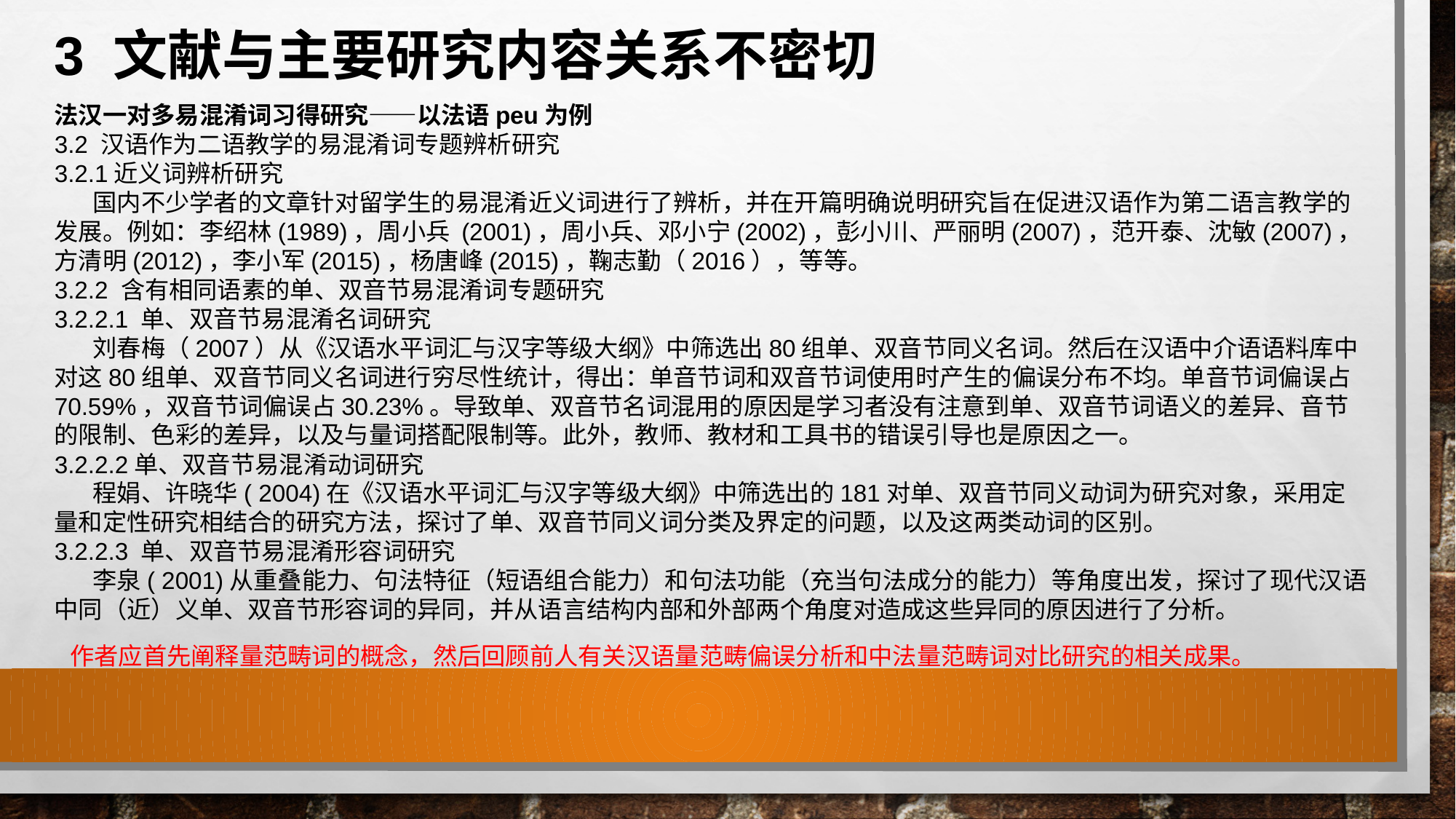

3 文献与主要研究内容关系不密切
法汉一对多易混淆词习得研究——以法语peu为例
3.2 汉语作为二语教学的易混淆词专题辨析研究
3.2.1近义词辨析研究
      国内不少学者的文章针对留学生的易混淆近义词进行了辨析，并在开篇明确说明研究旨在促进汉语作为第二语言教学的发展。例如：李绍林(1989)，周小兵 (2001)，周小兵、邓小宁(2002)，彭小川、严丽明(2007)，范开泰、沈敏(2007)，方清明(2012)，李小军(2015)，杨唐峰(2015)，鞠志勤（2016），等等。
3.2.2 含有相同语素的单、双音节易混淆词专题研究
3.2.2.1 单、双音节易混淆名词研究
      刘春梅（2007）从《汉语水平词汇与汉字等级大纲》中筛选出80组单、双音节同义名词。然后在汉语中介语语料库中对这80组单、双音节同义名词进行穷尽性统计，得出：单音节词和双音节词使用时产生的偏误分布不均。单音节词偏误占70.59%，双音节词偏误占30.23%。导致单、双音节名词混用的原因是学习者没有注意到单、双音节词语义的差异、音节的限制、色彩的差异，以及与量词搭配限制等。此外，教师、教材和工具书的错误引导也是原因之一。
3.2.2.2单、双音节易混淆动词研究
      程娟、许晓华( 2004)在《汉语水平词汇与汉字等级大纲》中筛选出的181对单、双音节同义动词为研究对象，采用定量和定性研究相结合的研究方法，探讨了单、双音节同义词分类及界定的问题，以及这两类动词的区别。
3.2.2.3 单、双音节易混淆形容词研究
      李泉( 2001)从重叠能力、句法特征（短语组合能力）和句法功能（充当句法成分的能力）等角度出发，探讨了现代汉语中同（近）义单、双音节形容词的异同，并从语言结构内部和外部两个角度对造成这些异同的原因进行了分析。
作者应首先阐释量范畴词的概念，然后回顾前人有关汉语量范畴偏误分析和中法量范畴词对比研究的相关成果。